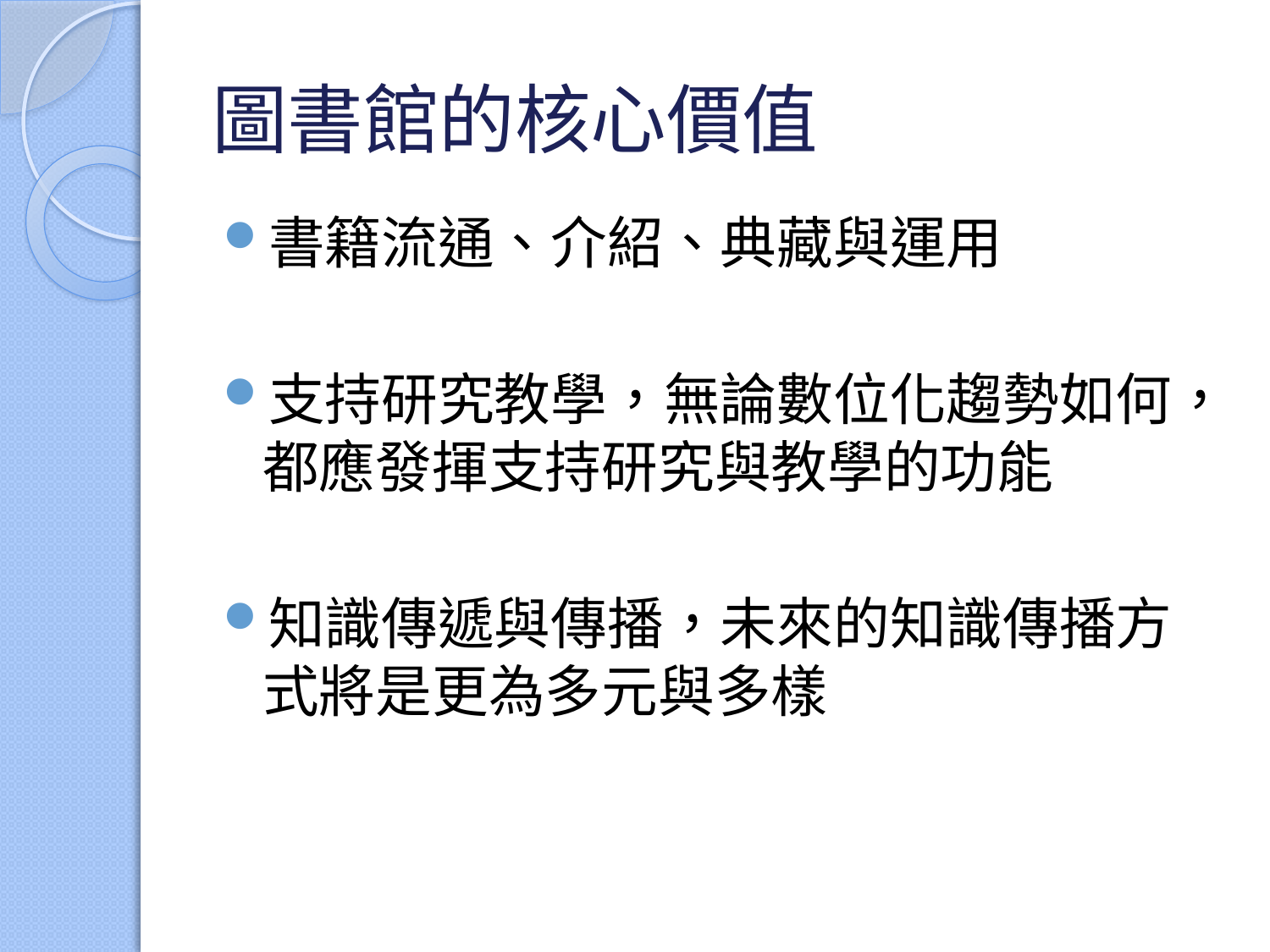

# 圖書館的核心價值
書籍流通、介紹、典藏與運用

支持研究教學，無論數位化趨勢如何，都應發揮支持研究與教學的功能

知識傳遞與傳播，未來的知識傳播方式將是更為多元與多樣